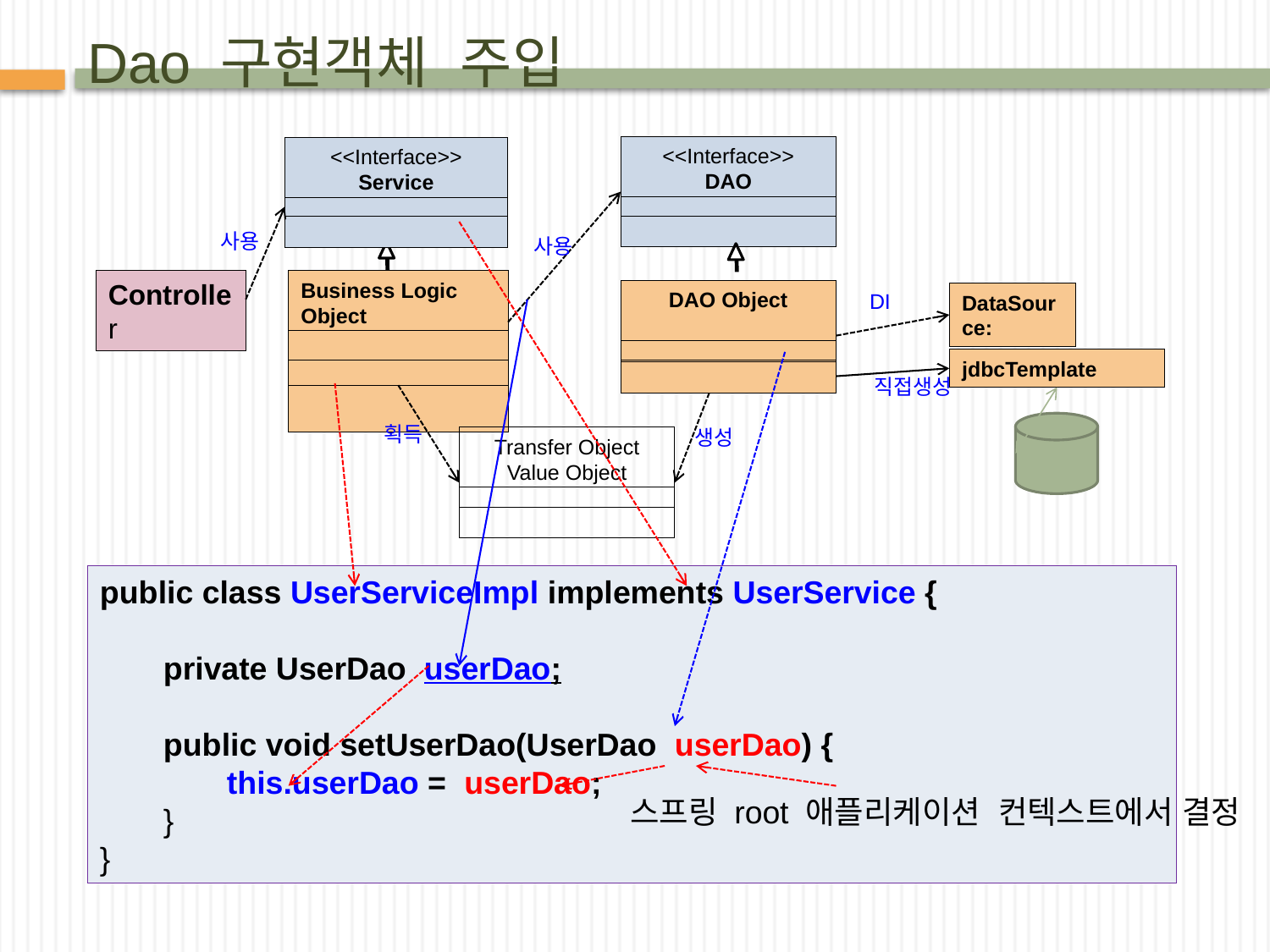

# Dao 구현객체  주입
<<Interface>>
DAO

<<Interface>>
Service

사용
사용

Controller
Business Logic Object
Service Logic Object

DAO Object

DI
DataSource:
jdbcTemplate
직접생성

획득
생성
Transfer Object
Value Object

public class UserServiceImpl implements UserService {

private UserDao  userDao;

public void setUserDao(UserDao  userDao) {
this.userDao =  userDao;
}
}
스프링 root 애플리케이션  컨텍스트에서 결정